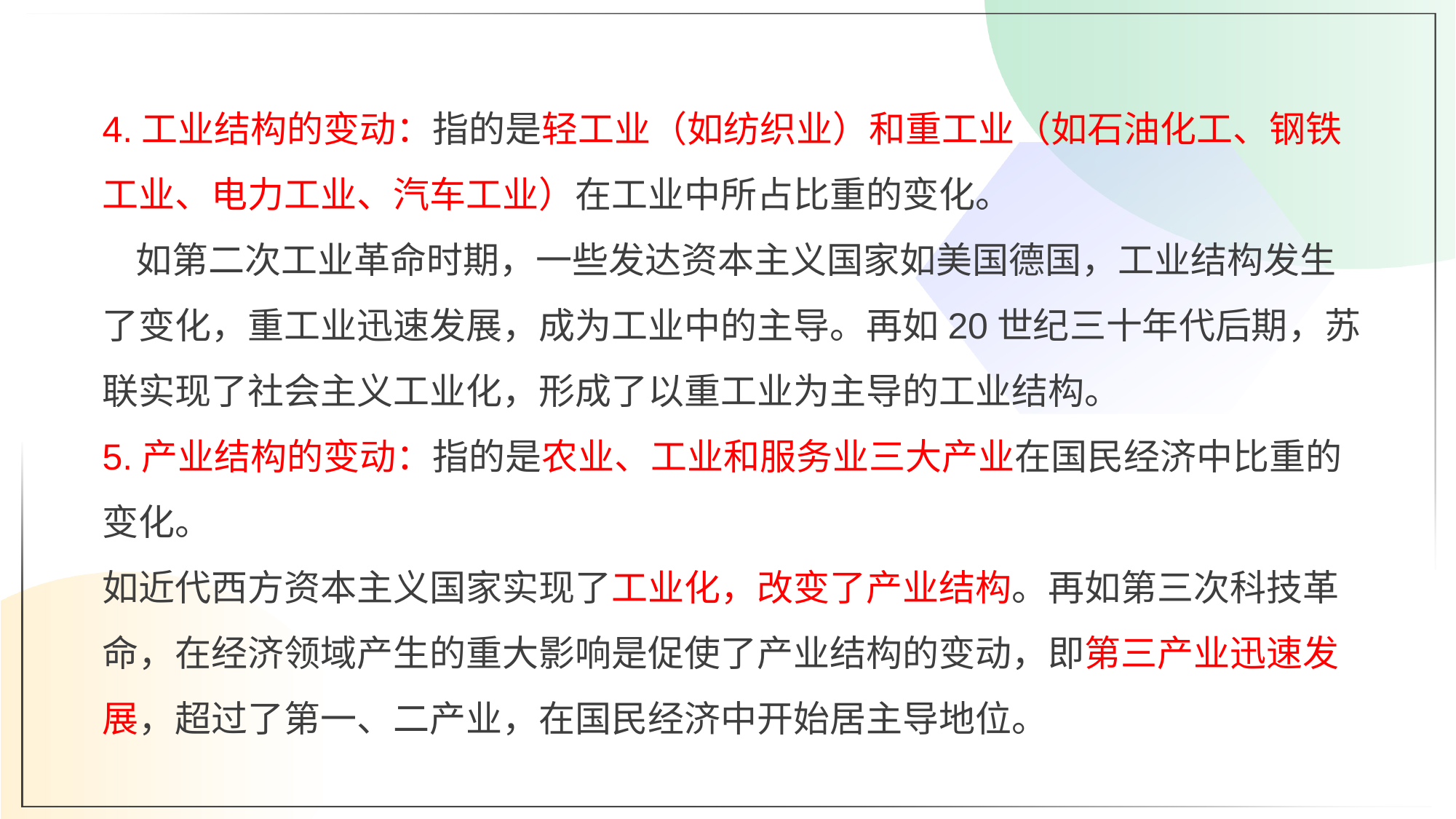

4.工业结构的变动：指的是轻工业（如纺织业）和重工业（如石油化工、钢铁工业、电力工业、汽车工业）在工业中所占比重的变化。
   如第二次工业革命时期，一些发达资本主义国家如美国德国，工业结构发生了变化，重工业迅速发展，成为工业中的主导。再如20世纪三十年代后期，苏联实现了社会主义工业化，形成了以重工业为主导的工业结构。
5.产业结构的变动：指的是农业、工业和服务业三大产业在国民经济中比重的变化。
如近代西方资本主义国家实现了工业化，改变了产业结构。再如第三次科技革命，在经济领域产生的重大影响是促使了产业结构的变动，即第三产业迅速发展，超过了第一、二产业，在国民经济中开始居主导地位。